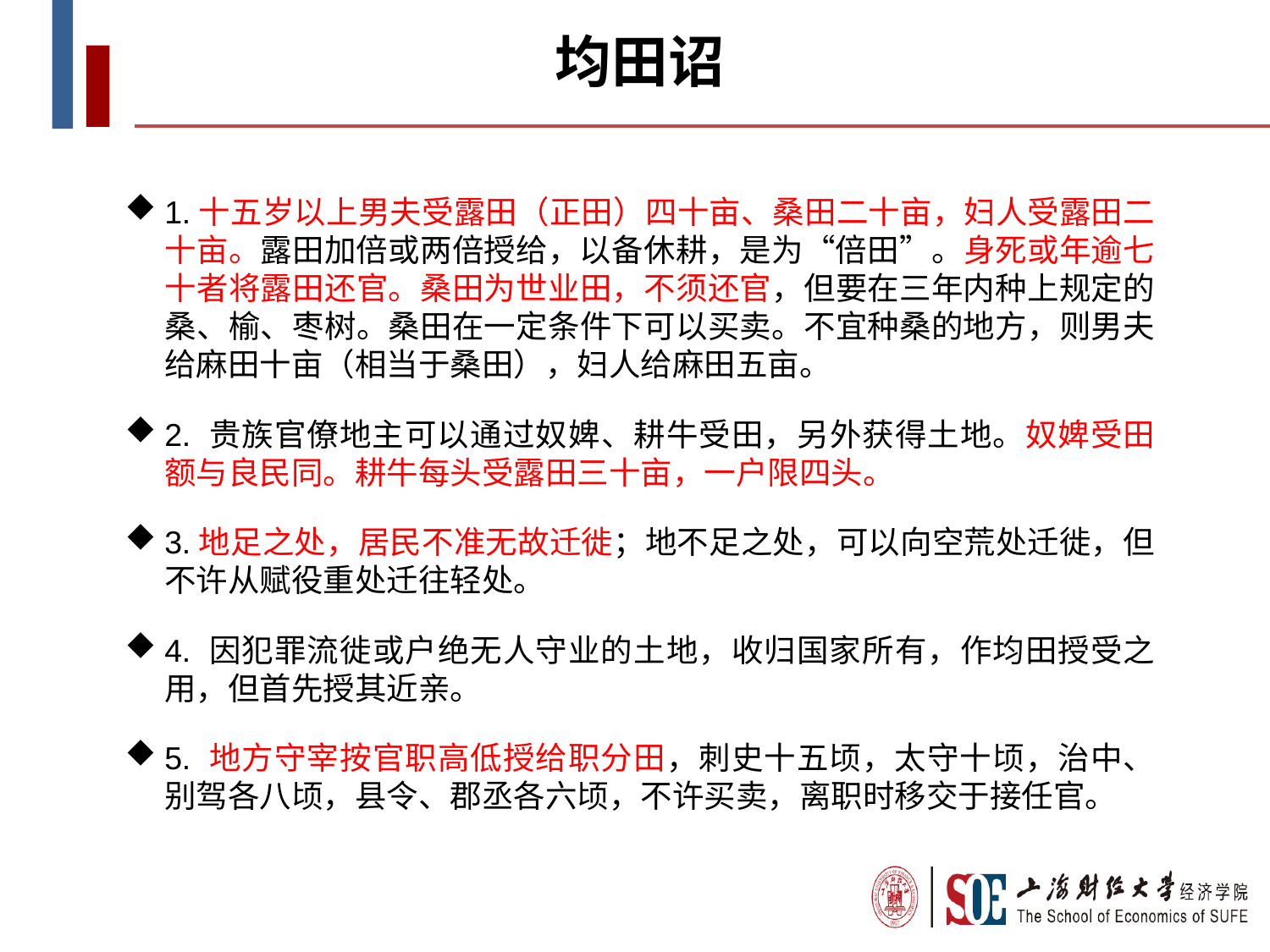

均田诏
1.十五岁以上男夫受露田（正田）四十亩、桑田二十亩，妇人受露田二十亩。露田加倍或两倍授给，以备休耕，是为“倍田”。身死或年逾七十者将露田还官。桑田为世业田，不须还官，但要在三年内种上规定的桑、榆、枣树。桑田在一定条件下可以买卖。不宜种桑的地方，则男夫给麻田十亩（相当于桑田），妇人给麻田五亩。
2. 贵族官僚地主可以通过奴婢、耕牛受田，另外获得土地。奴婢受田额与良民同。耕牛每头受露田三十亩，一户限四头。
3.地足之处，居民不准无故迁徙；地不足之处，可以向空荒处迁徙，但不许从赋役重处迁往轻处。
4. 因犯罪流徙或户绝无人守业的土地，收归国家所有，作均田授受之用，但首先授其近亲。
5. 地方守宰按官职高低授给职分田，刺史十五顷，太守十顷，治中、别驾各八顷，县令、郡丞各六顷，不许买卖，离职时移交于接任官。